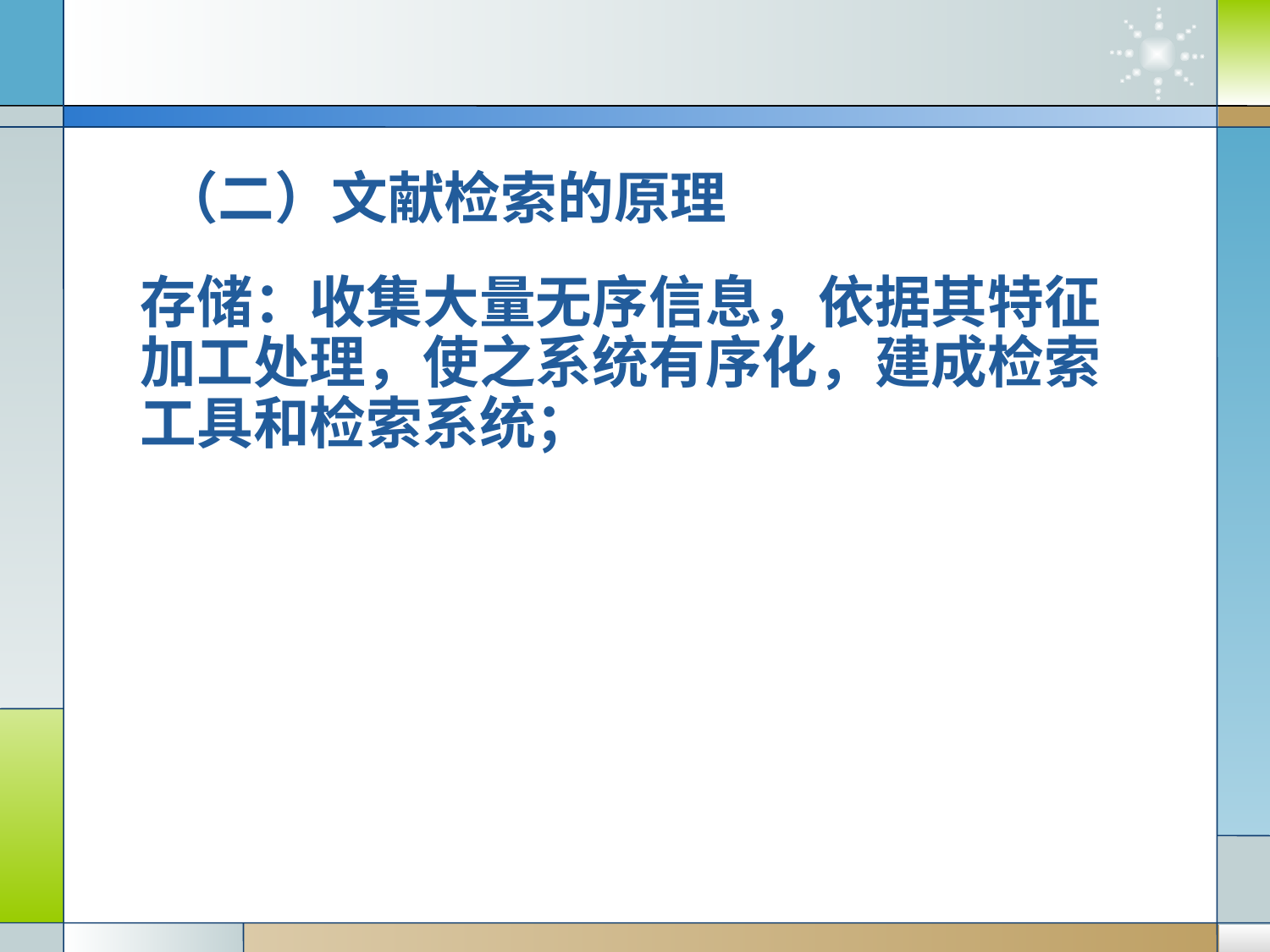

（二）文献检索的原理

存储：收集大量无序信息，依据其特征加工处理，使之系统有序化，建成检索工具和检索系统；